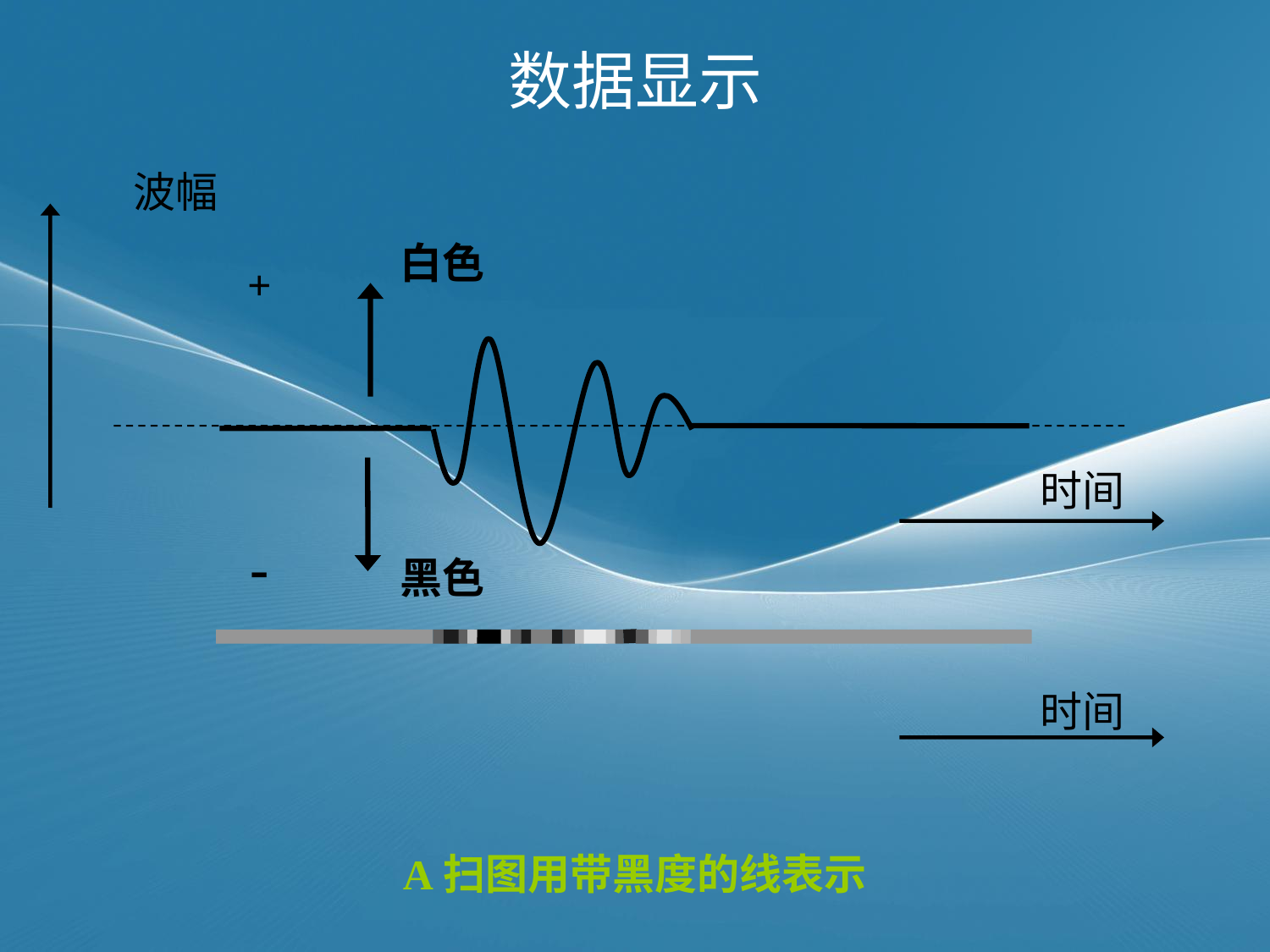

# 数据显示
波幅

白色
+

-
黑色
时间

时间
A扫图用带黑度的线表示